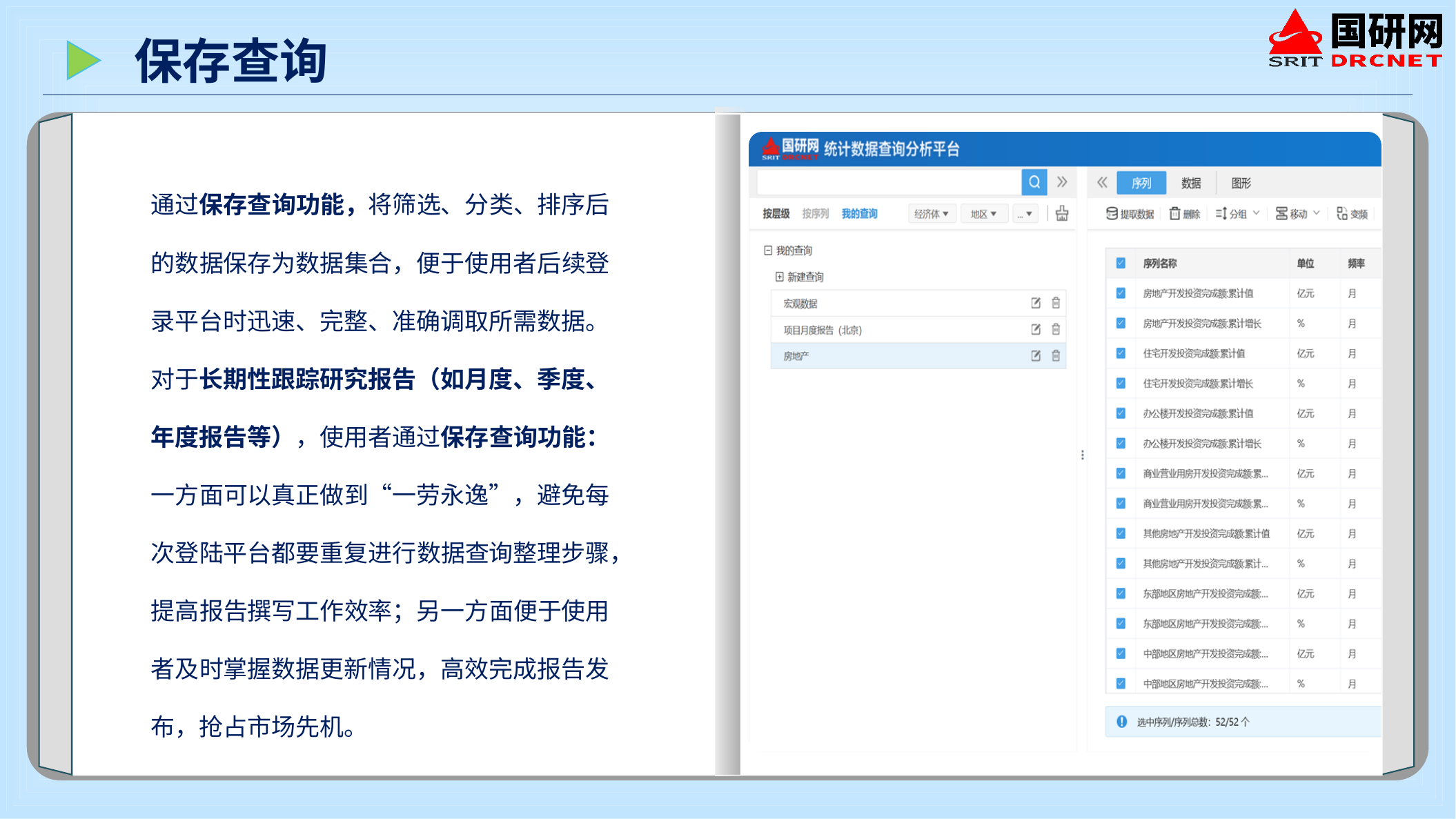

保存查询

通过保存查询功能，将筛选、分类、排序后的数据保存为数据集合，便于使用者后续登录平台时迅速、完整、准确调取所需数据。
对于长期性跟踪研究报告（如月度、季度、年度报告等），使用者通过保存查询功能：一方面可以真正做到“一劳永逸”，避免每次登陆平台都要重复进行数据查询整理步骤，提高报告撰写工作效率；另一方面便于使用者及时掌握数据更新情况，高效完成报告发布，抢占市场先机。